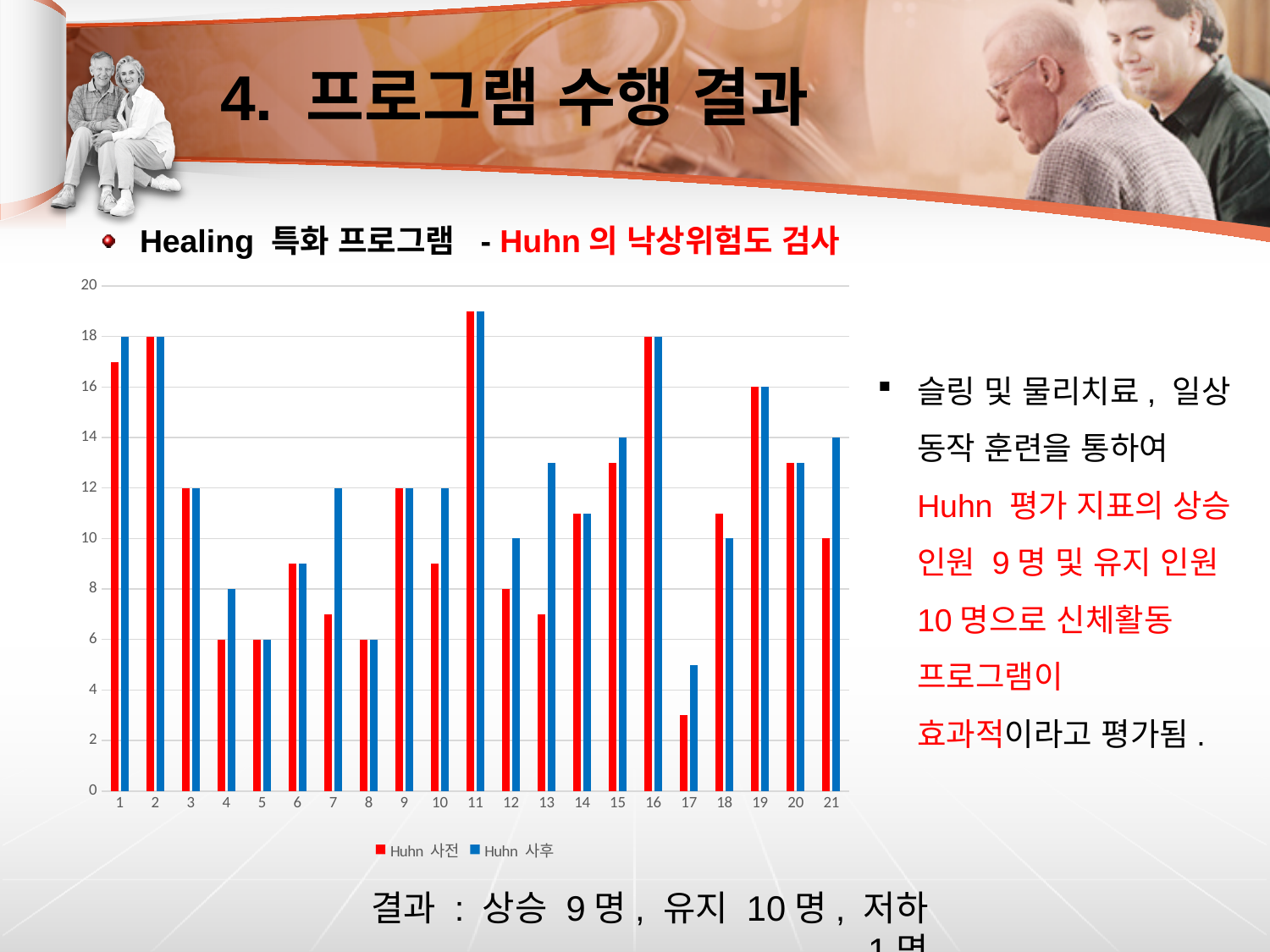

# 4. 프로그램 수행 결과
Healing 특화 프로그램  - Huhn의 낙상위험도 검사

### Chart

| Category | Huhn 사전 | Huhn 사후 |
|---|---|---|
슬링 및 물리치료, 일상 동작 훈련을 통하여 Huhn 평가 지표의 상승 인원 9명 및 유지 인원 10명으로 신체활동 프로그램이 효과적이라고 평가됨.
결과 : 상승 9명, 유지 10명, 저하 1명